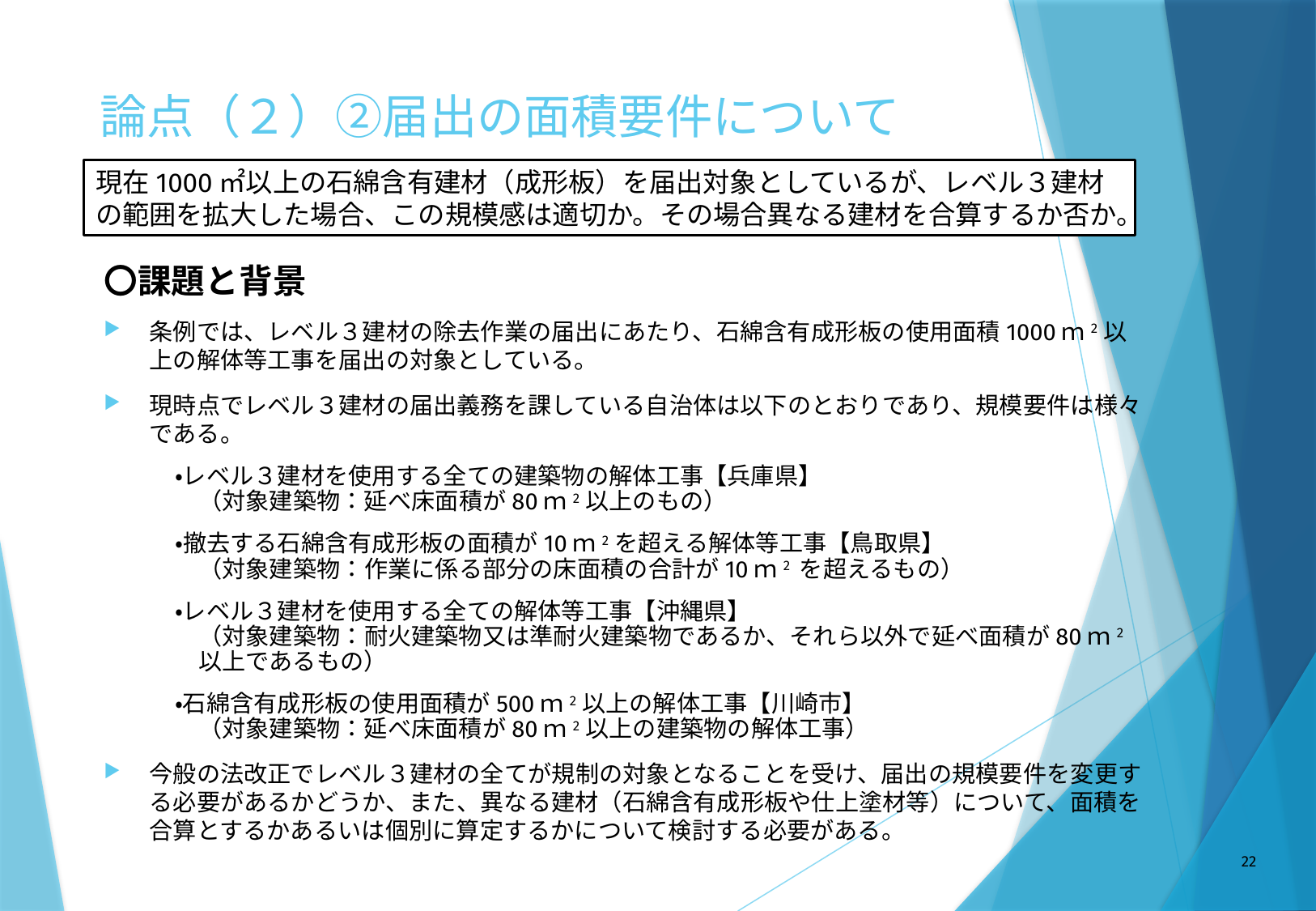

# 論点（２）②届出の面積要件について
現在1000㎡以上の石綿含有建材（成形板）を届出対象としているが、レベル３建材の範囲を拡大した場合、この規模感は適切か。その場合異なる建材を合算するか否か。
〇課題と背景
条例では、レベル３建材の除去作業の届出にあたり、石綿含有成形板の使用面積1000ｍ2以上の解体等工事を届出の対象としている。
現時点でレベル３建材の届出義務を課している自治体は以下のとおりであり、規模要件は様々である。
　　　・レベル３建材を使用する全ての建築物の解体工事【兵庫県】
　　　　（対象建築物：延べ床面積が80ｍ2以上のもの）
　　　・撤去する石綿含有成形板の面積が10ｍ2を超える解体等工事【鳥取県】
　　　　（対象建築物：作業に係る部分の床面積の合計が10ｍ2 を超えるもの）
　　　・レベル３建材を使用する全ての解体等工事【沖縄県】
（対象建築物：耐火建築物又は準耐火建築物であるか、それら以外で延べ面積が80ｍ2以上であるもの）
　　　・石綿含有成形板の使用面積が500ｍ2以上の解体工事【川崎市】
（対象建築物：延べ床面積が80ｍ2以上の建築物の解体工事）
今般の法改正でレベル３建材の全てが規制の対象となることを受け、届出の規模要件を変更する必要があるかどうか、また、異なる建材（石綿含有成形板や仕上塗材等）について、面積を合算とするかあるいは個別に算定するかについて検討する必要がある。

22